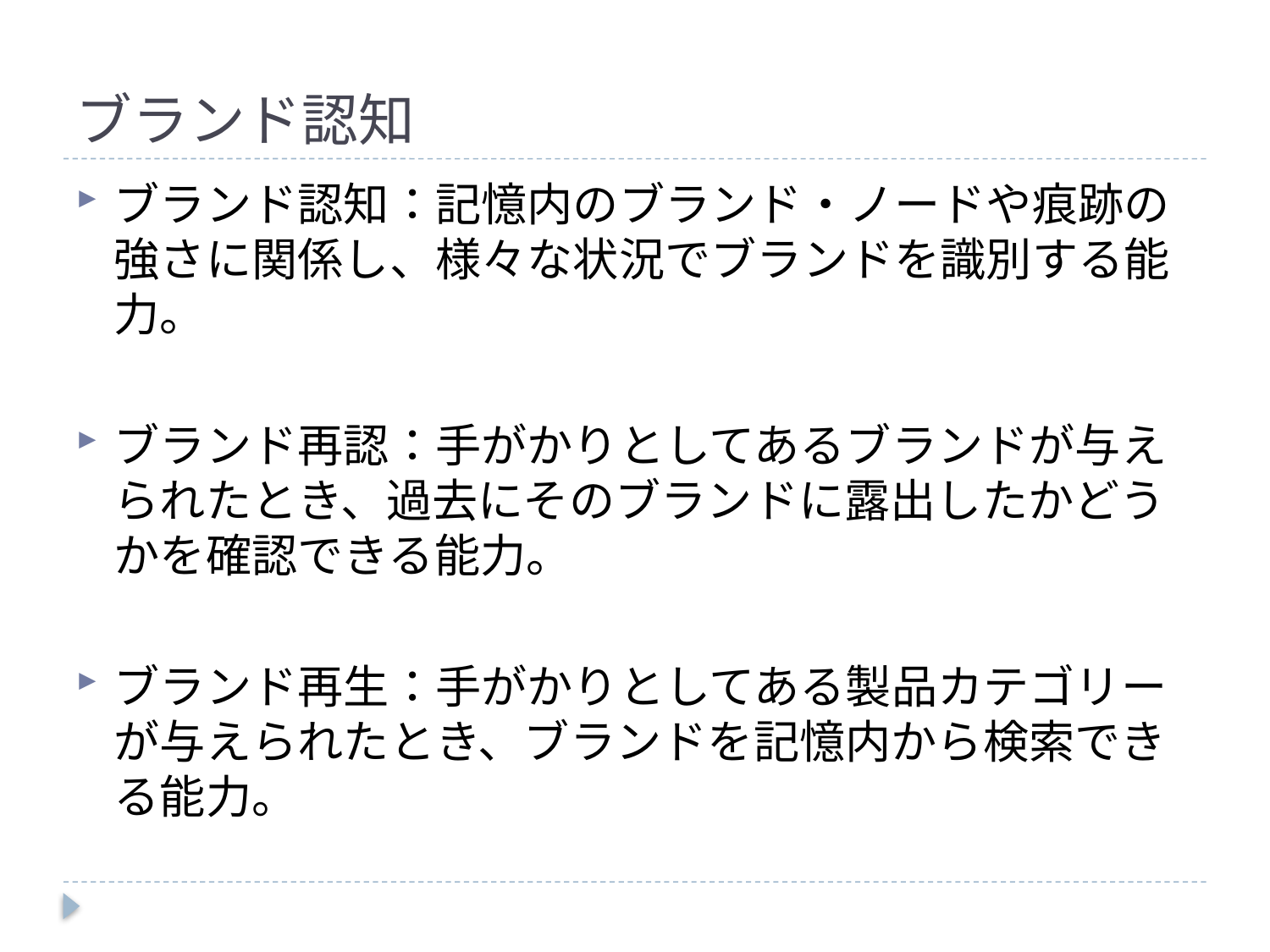

# ブランド認知
ブランド認知：記憶内のブランド・ノードや痕跡の強さに関係し、様々な状況でブランドを識別する能力。

ブランド再認：手がかりとしてあるブランドが与えられたとき、過去にそのブランドに露出したかどうかを確認できる能力。

ブランド再生：手がかりとしてある製品カテゴリーが与えられたとき、ブランドを記憶内から検索できる能力。